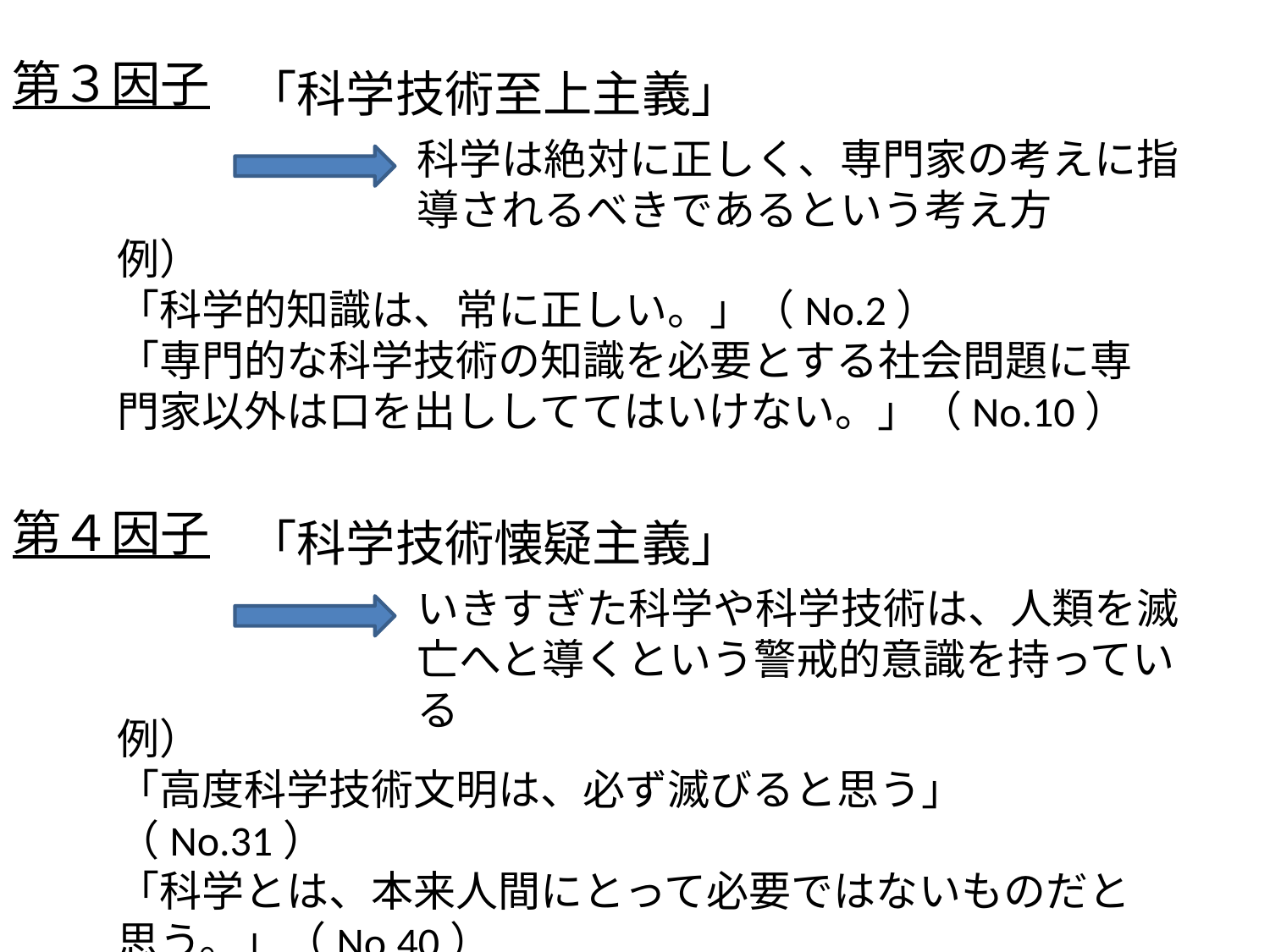

第３因子
「科学技術至上主義」
科学は絶対に正しく、専門家の考えに指導されるべきであるという考え方

例）
「科学的知識は、常に正しい。」（No.2）
「専門的な科学技術の知識を必要とする社会問題に専門家以外は口を出ししててはいけない。」（No.10）
第４因子
「科学技術懐疑主義」
いきすぎた科学や科学技術は、人類を滅亡へと導くという警戒的意識を持っている

例）
「高度科学技術文明は、必ず滅びると思う」（No.31）
「科学とは、本来人間にとって必要ではないものだと思う。」（No.40）